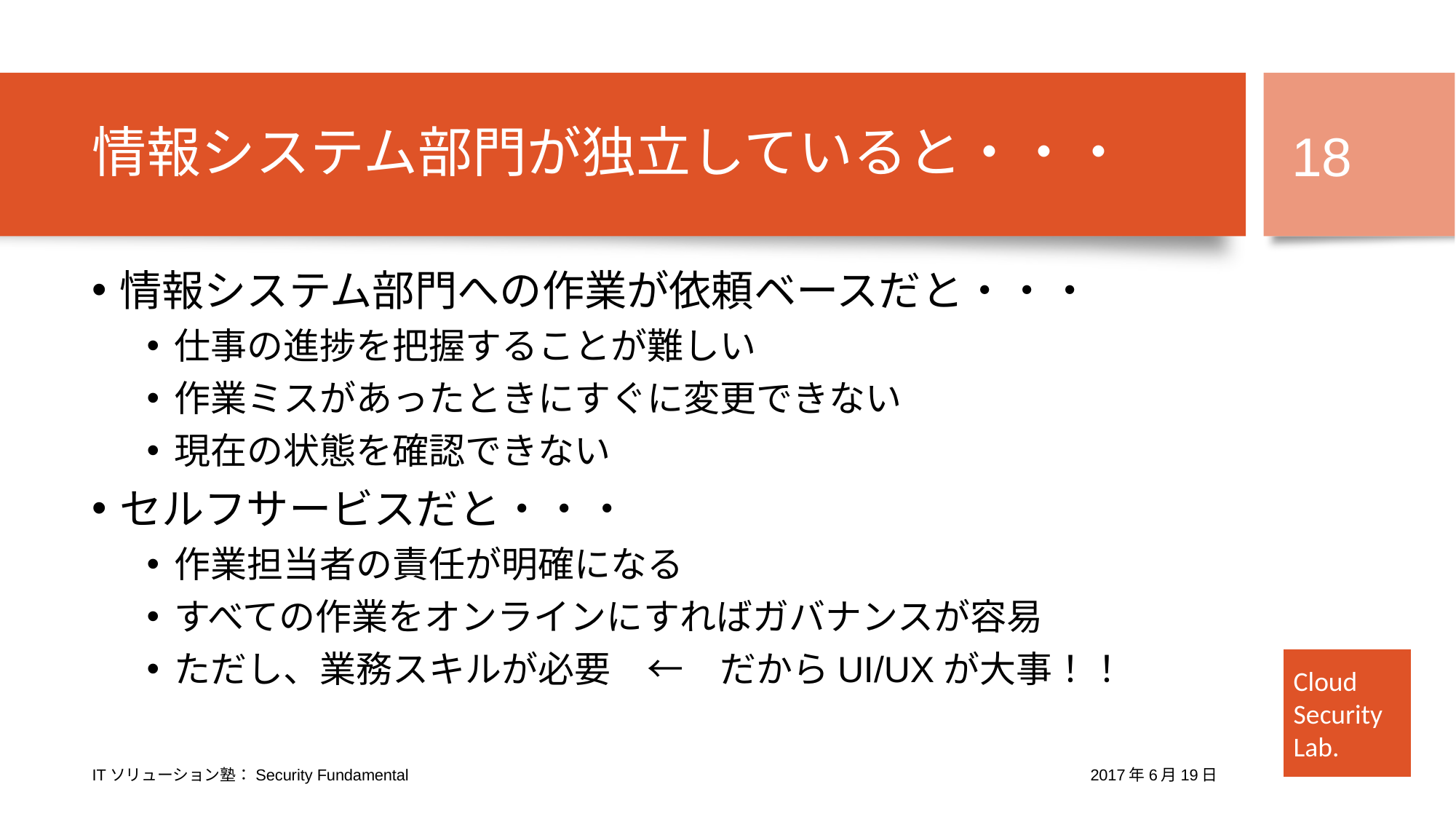

# 情報システム部門が独立していると・・・
18
情報システム部門への作業が依頼ベースだと・・・
仕事の進捗を把握することが難しい
作業ミスがあったときにすぐに変更できない
現在の状態を確認できない
セルフサービスだと・・・
作業担当者の責任が明確になる
すべての作業をオンラインにすればガバナンスが容易
ただし、業務スキルが必要　←　だからUI/UXが大事！！
2017年6月19日
ITソリューション塾：Security Fundamental